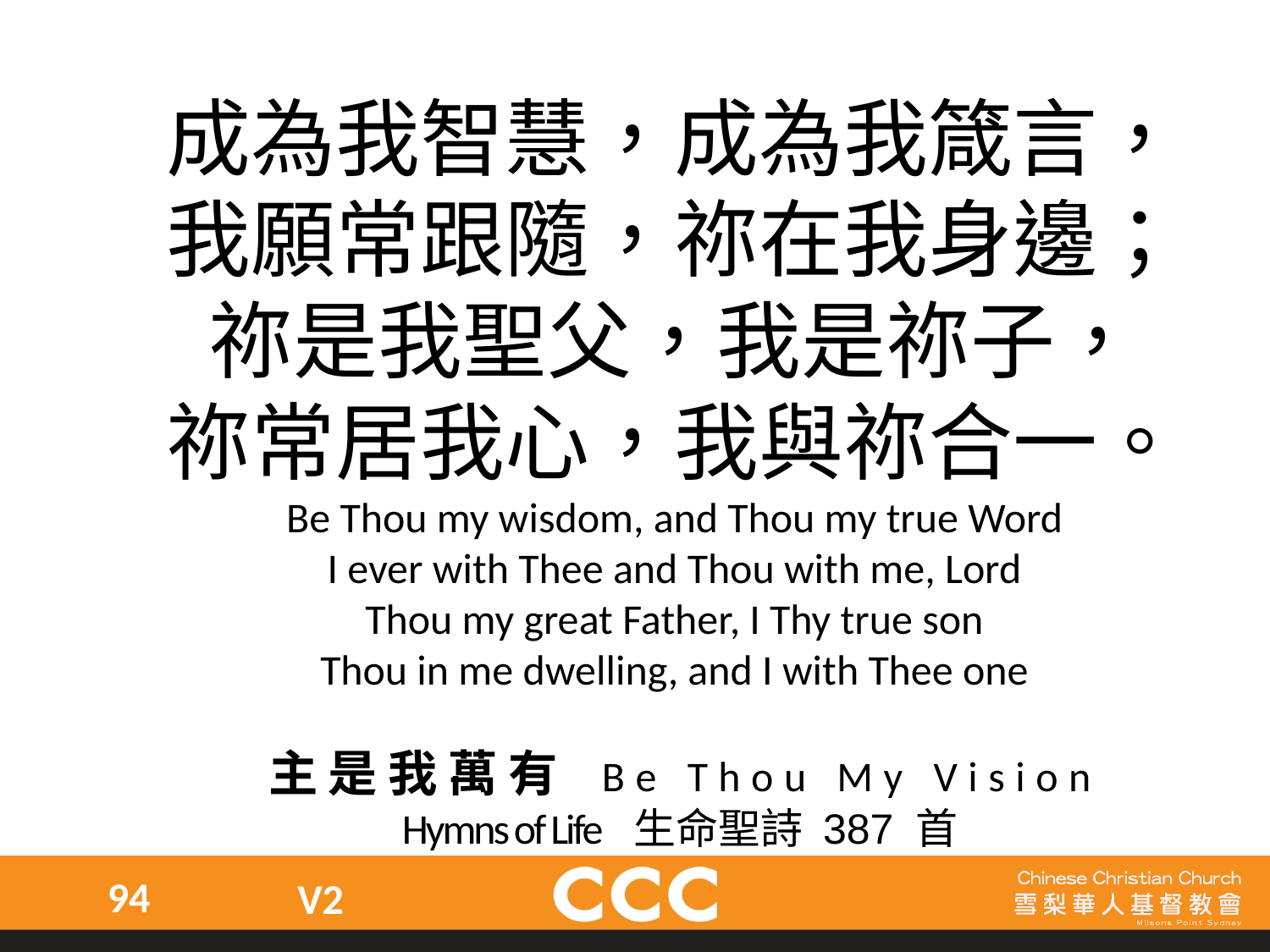

成為我智慧，成為我箴言，
我願常跟隨，祢在我身邊；
祢是我聖父，我是祢子，
祢常居我心，我與祢合一。
Be Thou my wisdom, and Thou my true Word
I ever with Thee and Thou with me, Lord
Thou my great Father, I Thy true son
Thou in me dwelling, and I with Thee one
主是我萬有 Be Thou My Vision
Hymns of Life   生命聖詩 387 首
94
V2